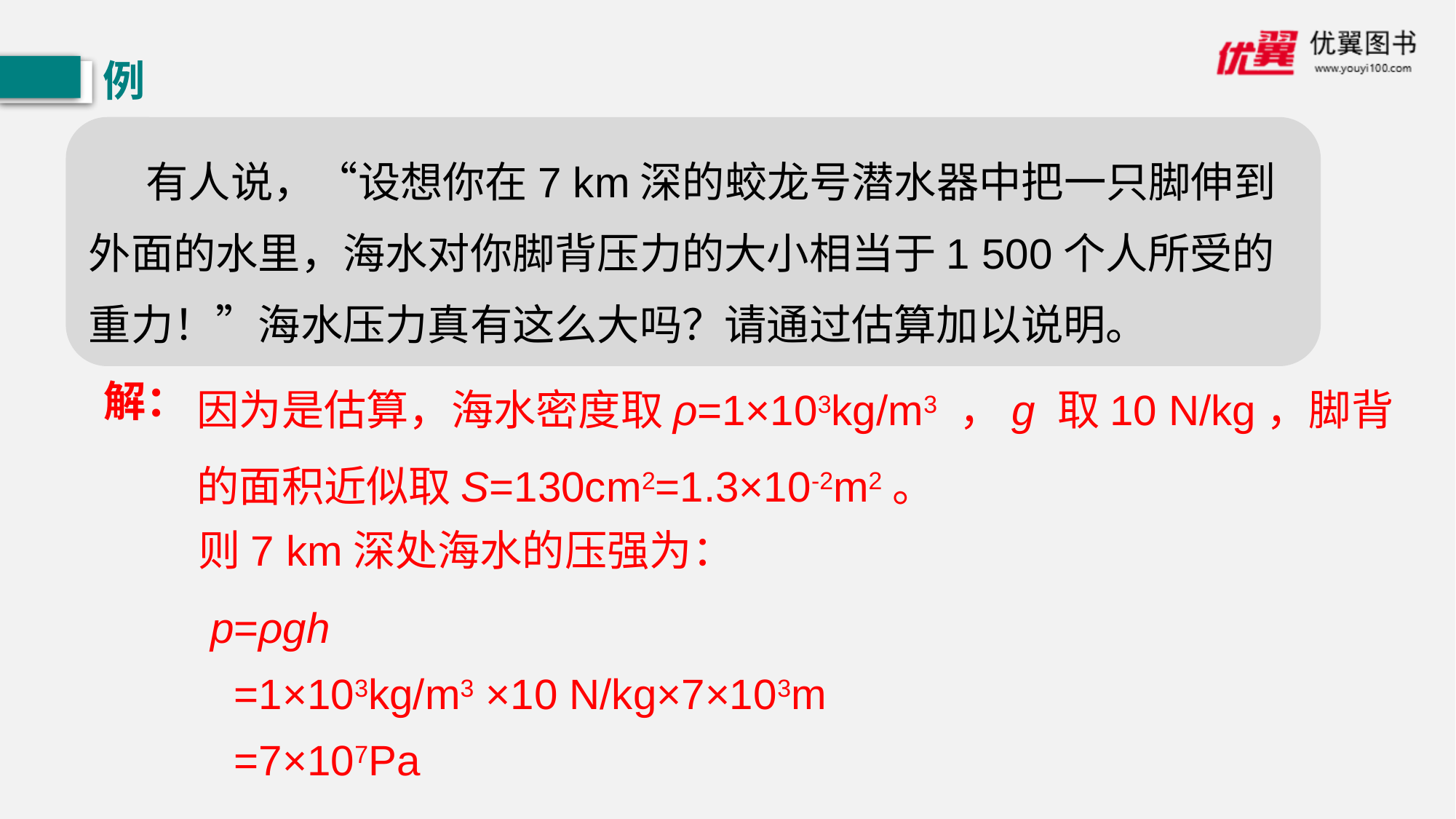

例

     有人说，“设想你在7 km深的蛟龙号潜水器中把一只脚伸到外面的水里，海水对你脚背压力的大小相当于1 500个人所受的重力！”海水压力真有这么大吗？请通过估算加以说明。
因为是估算，海水密度取ρ=1×103kg/m3 ，g 取10 N/kg，脚背的面积近似取S=130cm2=1.3×10-2m2。
解：
则7 km深处海水的压强为：
p=ρgh
  =1×103kg/m3 ×10 N/kg×7×103m
  =7×107Pa